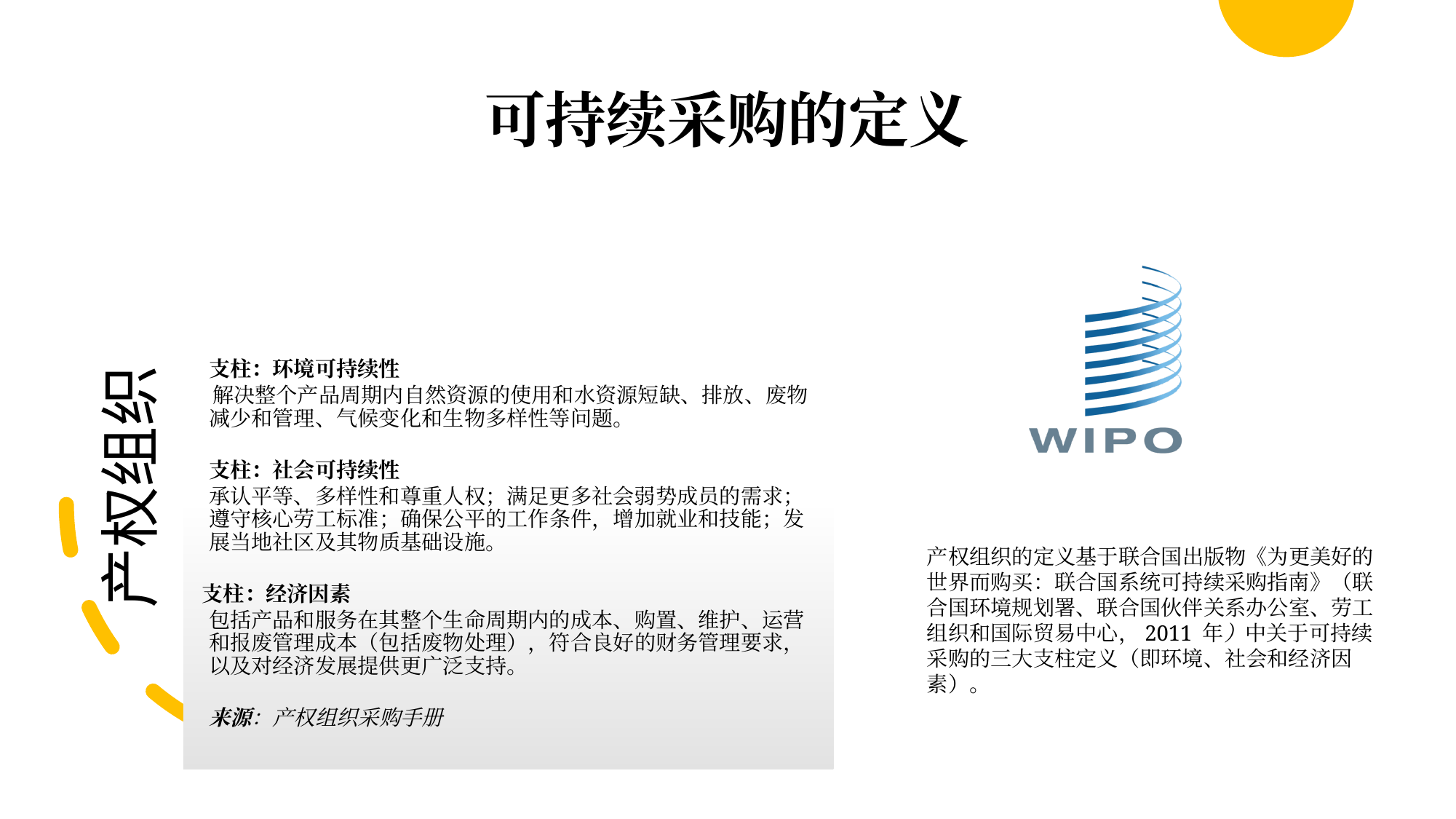

# 可持续采购的定义
产权组织
支柱：环境可持续性
 解决整个产品周期内自然资源的使用和水资源短缺、排放、废物减少和管理、气候变化和生物多样性等问题。

支柱：社会可持续性
承认平等、多样性和尊重人权；满足更多社会弱势成员的需求；遵守核心劳工标准；确保公平的工作条件，增加就业和技能；发展当地社区及其物质基础设施。

支柱：经济因素
包括产品和服务在其整个生命周期内的成本、购置、维护、运营和报废管理成本（包括废物处理），符合良好的财务管理要求，以及对经济发展提供更广泛支持。

来源：产权组织采购手册

产权组织的定义基于联合国出版物《为更美好的世界而购买：联合国系统可持续采购指南》（联合国环境规划署、联合国伙伴关系办公室、劳工组织和国际贸易中心，2011 年）中关于可持续采购的三大支柱定义（即环境、社会和经济因素）。